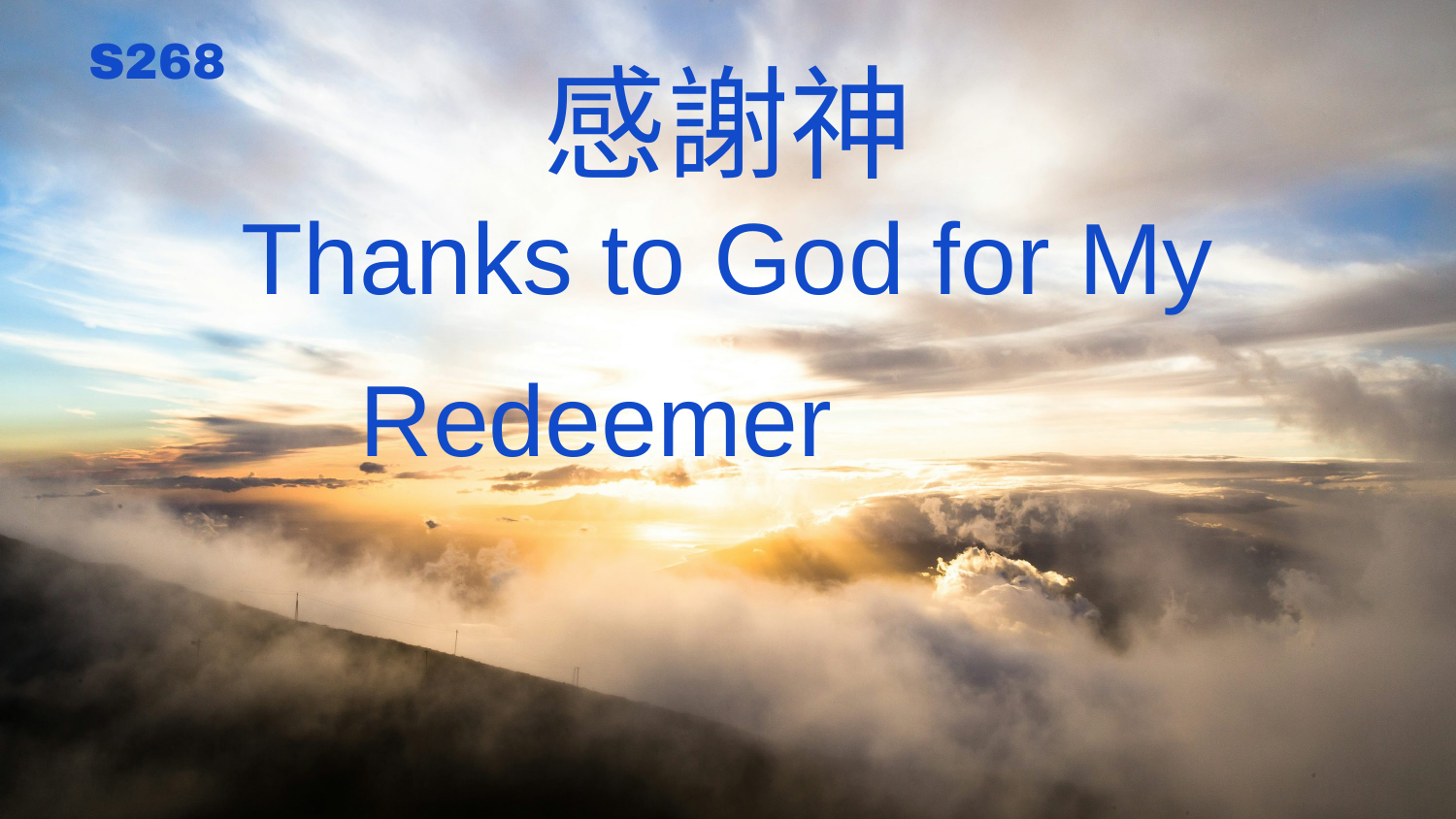

感謝神
Thanks to God for My Redeemer
S268